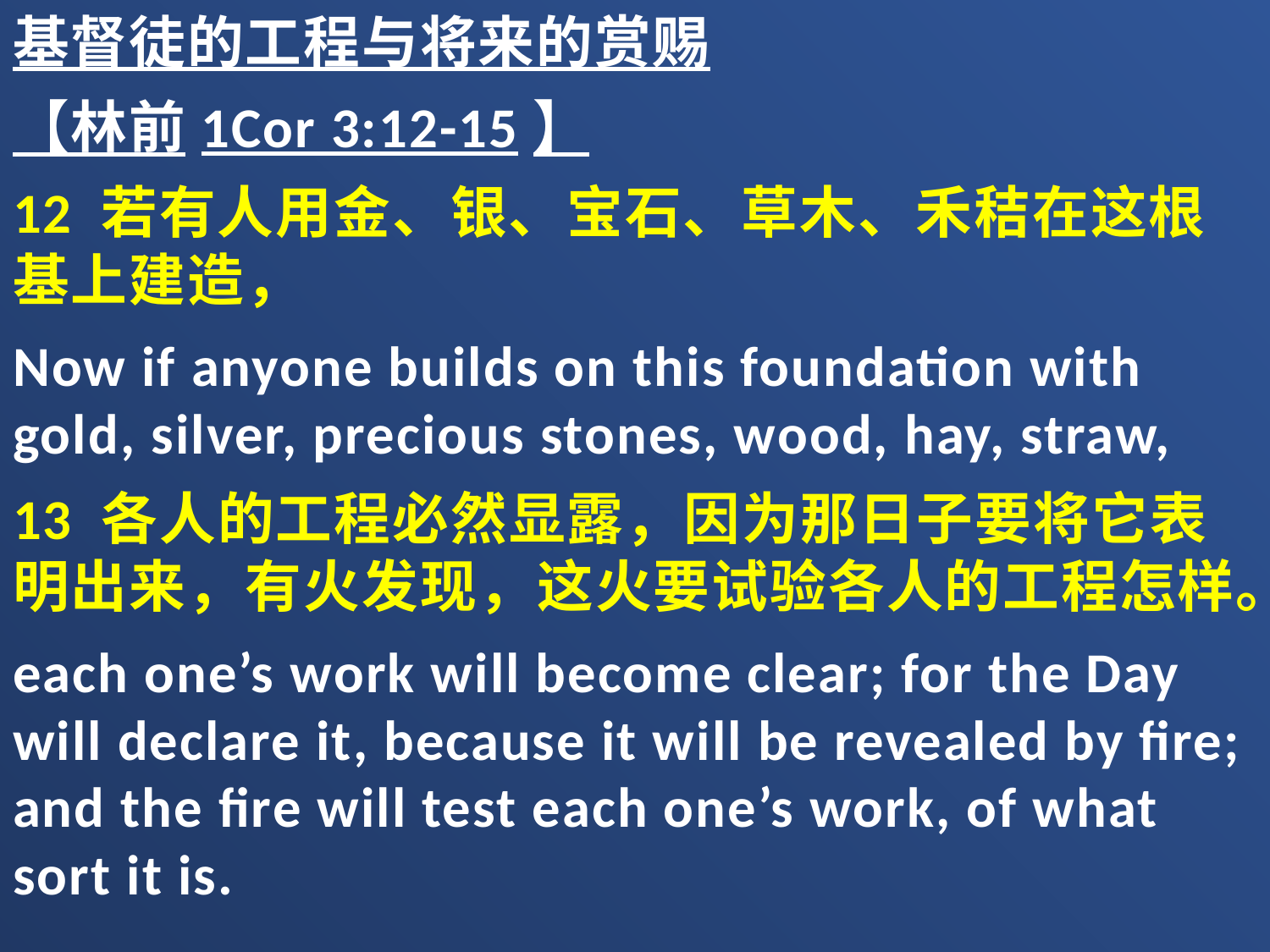

基督徒的工程与将来的赏赐
【林前1Cor 3:12-15】
12 若有人用金、银、宝石、草木、禾秸在这根基上建造，
Now if anyone builds on this foundation with gold, silver, precious stones, wood, hay, straw,
13 各人的工程必然显露，因为那日子要将它表明出来，有火发现，这火要试验各人的工程怎样。
each one’s work will become clear; for the Day will declare it, because it will be revealed by fire; and the fire will test each one’s work, of what sort it is.